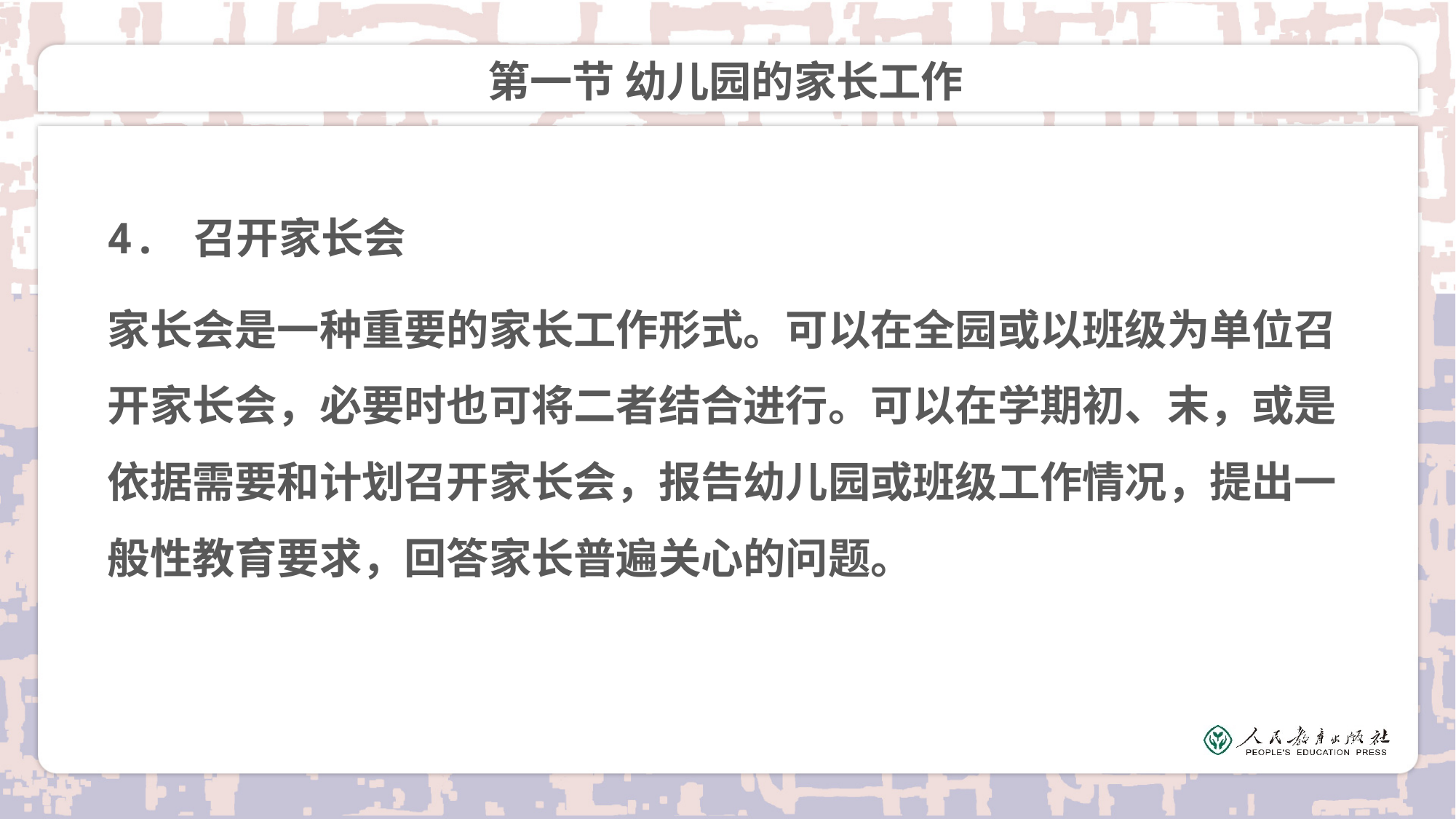

# 第一节 幼儿园的家长工作
4. 召开家长会
家长会是一种重要的家长工作形式。可以在全园或以班级为单位召开家长会，必要时也可将二者结合进行。可以在学期初、末，或是依据需要和计划召开家长会，报告幼儿园或班级工作情况，提出一般性教育要求，回答家长普遍关心的问题。